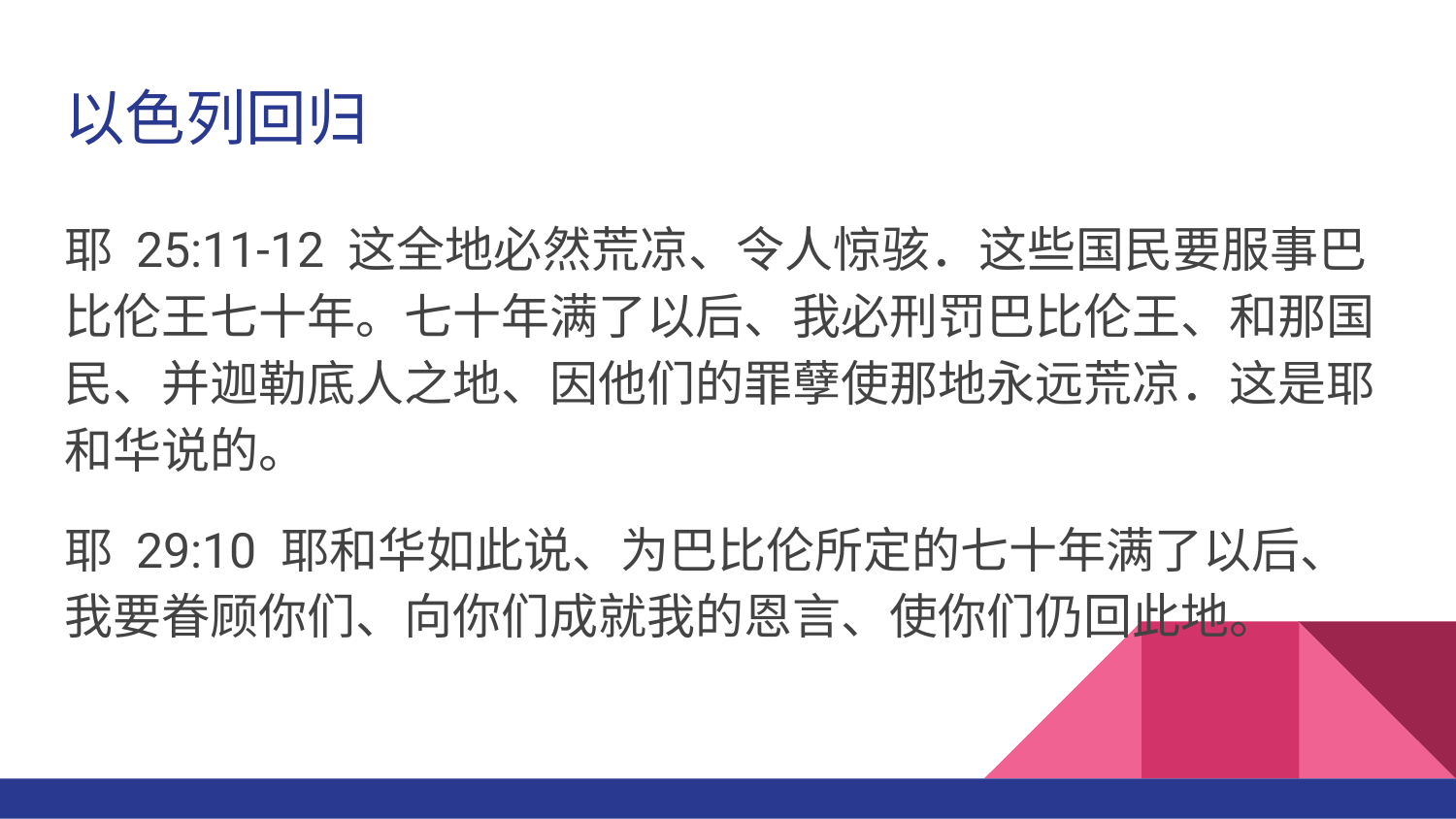

# 以色列回归

耶 25:11-12 这全地必然荒凉、令人惊骇．这些国民要服事巴比伦王七十年。七十年满了以后、我必刑罚巴比伦王、和那国民、并迦勒底人之地、因他们的罪孽使那地永远荒凉．这是耶和华说的。
耶 29:10 耶和华如此说、为巴比伦所定的七十年满了以后、我要眷顾你们、向你们成就我的恩言、使你们仍回此地。